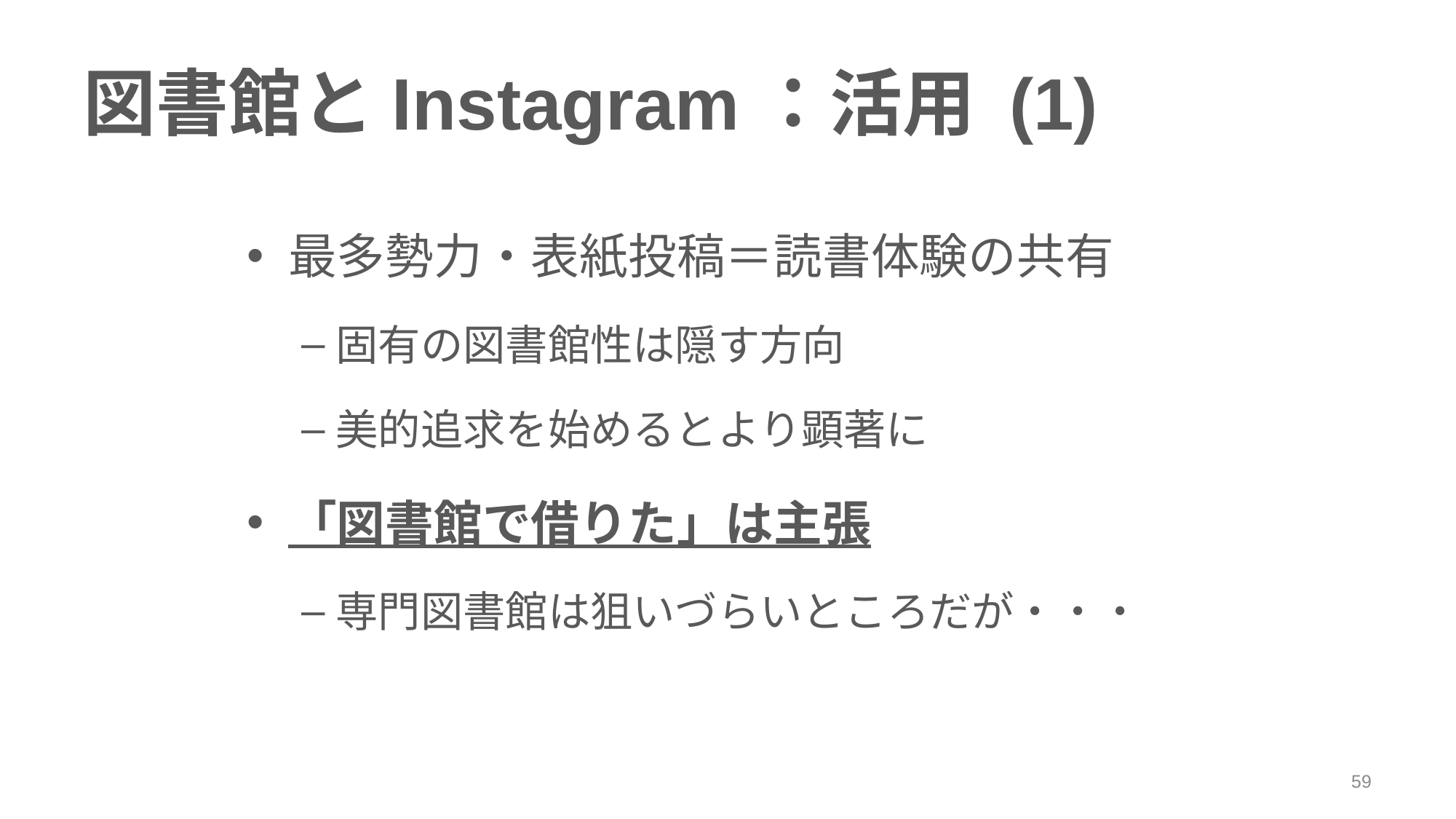

# 図書館とInstagram：活用 (1)
最多勢力・表紙投稿＝読書体験の共有
固有の図書館性は隠す方向
美的追求を始めるとより顕著に
「図書館で借りた」は主張
専門図書館は狙いづらいところだが・・・

59